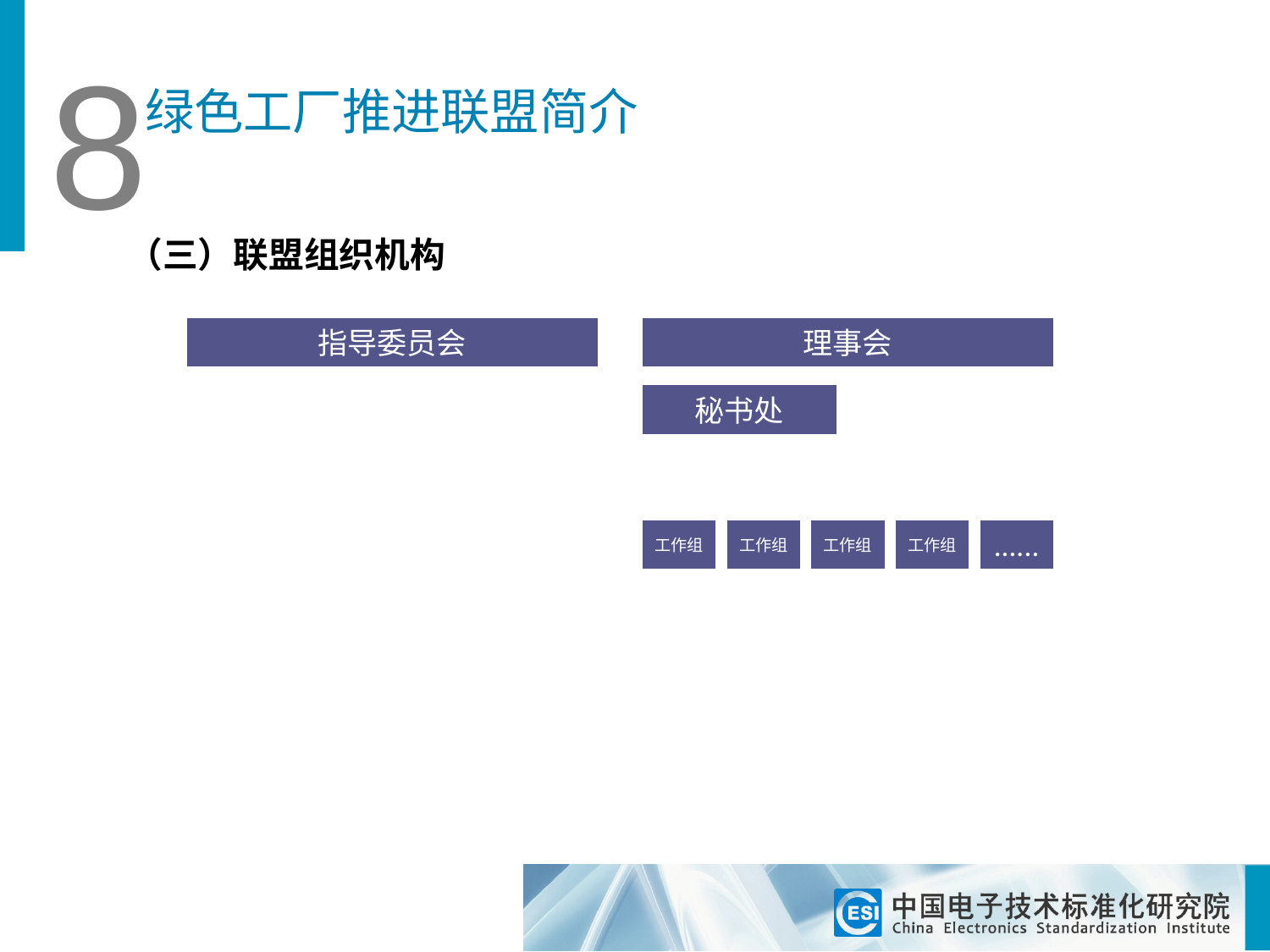

8
绿色工厂推进联盟简介
（三）联盟组织机构
理事会
秘书处
工作组
工作组
工作组
工作组
......
指导委员会